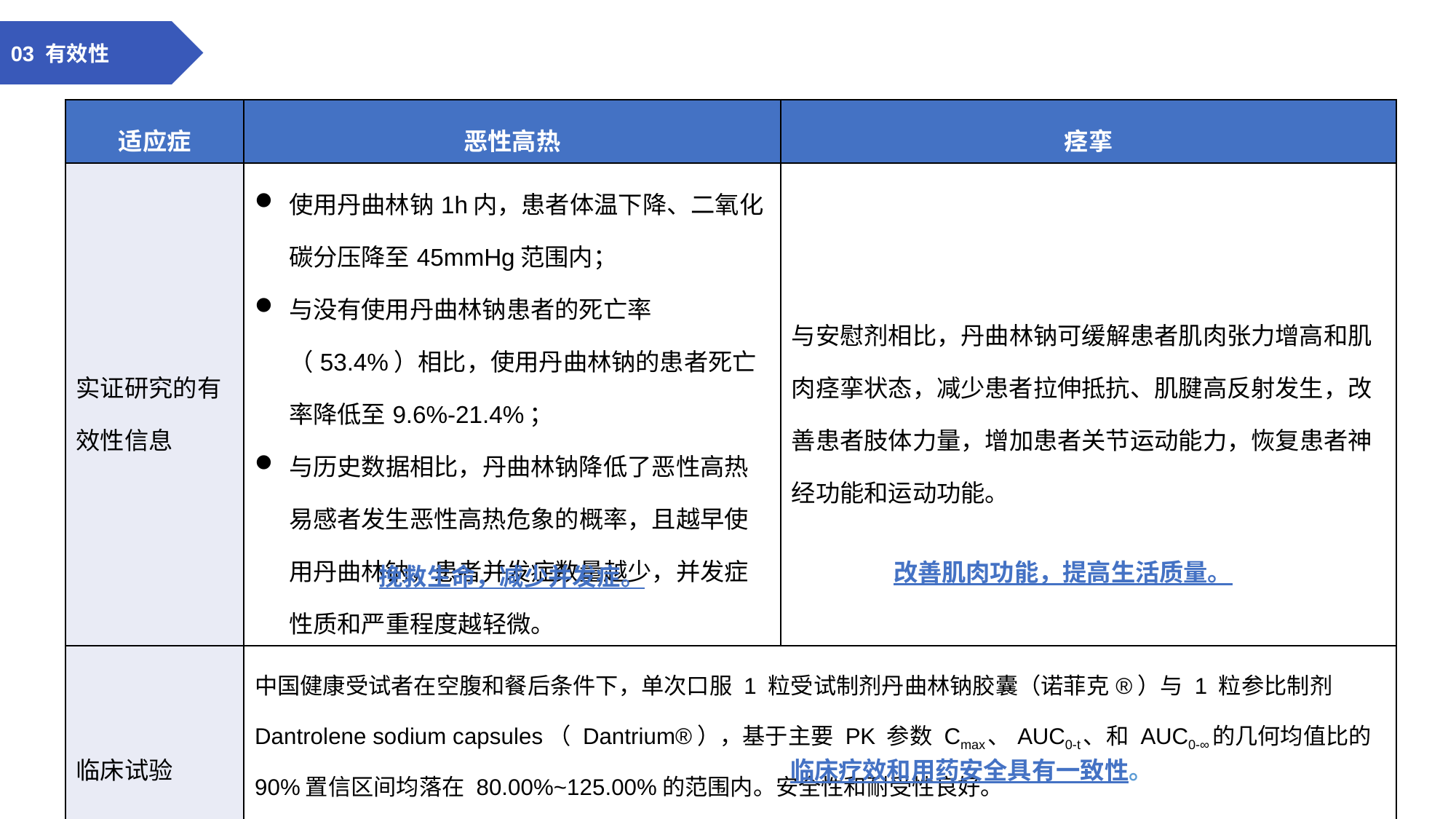

03 有效性
| 适应症 | 恶性高热 | 痉挛 |
| --- | --- | --- |
| 实证研究的有效性信息 | 使用丹曲林钠1h内，患者体温下降、二氧化碳分压降至45mmHg范围内； 与没有使用丹曲林钠患者的死亡率（53.4%）相比，使用丹曲林钠的患者死亡率降低至9.6%-21.4%； 与历史数据相比，丹曲林钠降低了恶性高热易感者发生恶性高热危象的概率，且越早使用丹曲林钠，患者并发症数量越少，并发症性质和严重程度越轻微。 | 与安慰剂相比，丹曲林钠可缓解患者肌肉张力增高和肌肉痉挛状态，减少患者拉伸抵抗、肌腱高反射发生，改善患者肢体力量，增加患者关节运动能力，恢复患者神经功能和运动功能。 |
| 临床试验 | 中国健康受试者在空腹和餐后条件下，单次口服 1 粒受试制剂丹曲林钠胶囊（诺菲克®）与 1 粒参比制剂 Dantrolene sodium capsules（ Dantrium®），基于主要 PK 参数 Cmax、AUC0-t、和 AUC0-∞的几何均值比的 90%置信区间均落在 80.00%~125.00%的范围内。安全性和耐受性良好。 与原研产品具有生物等效性。 |  |
改善肌肉功能，提高生活质量。
挽救生命，减少并发症。
临床疗效和用药安全具有一致性。